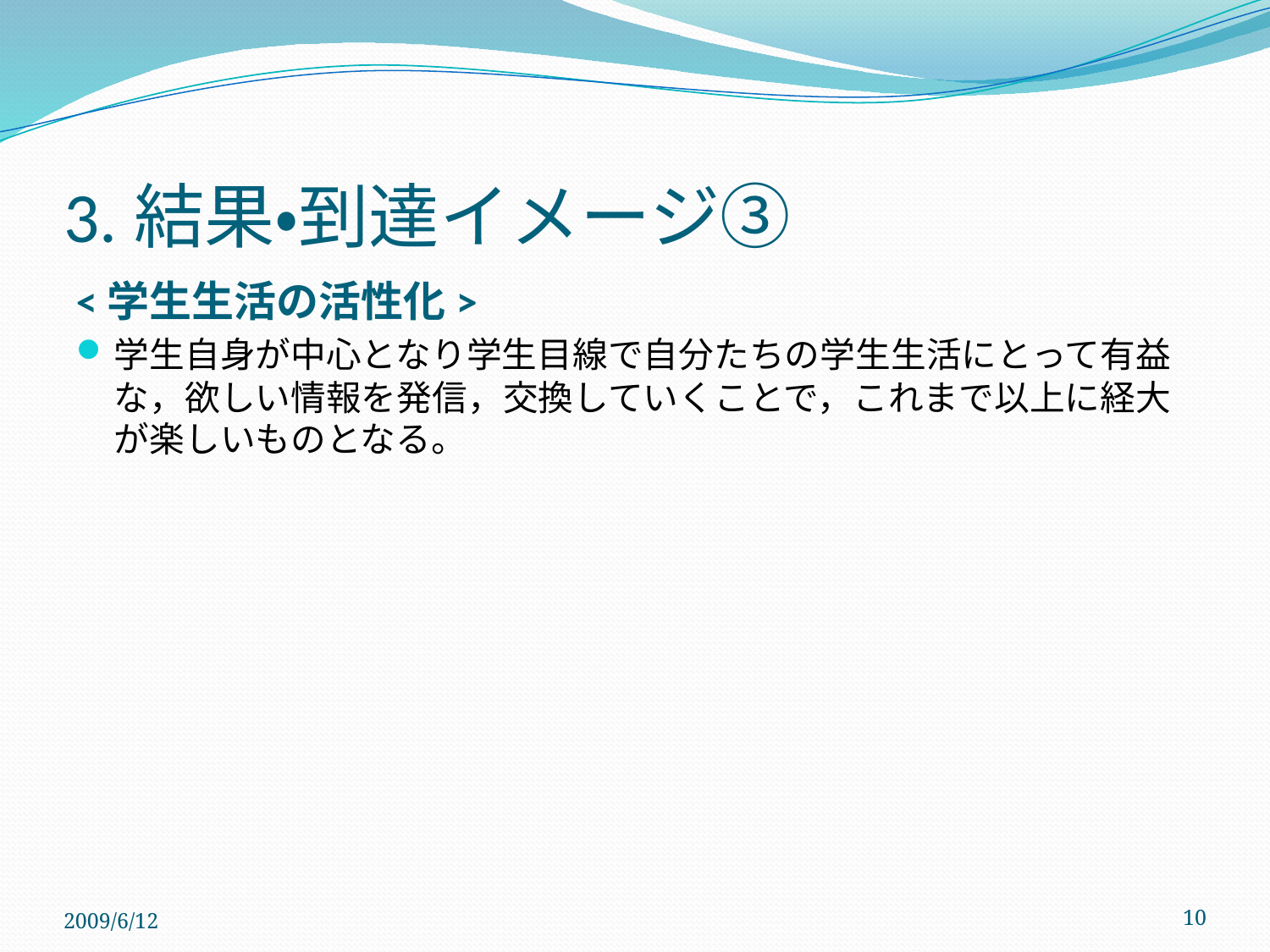

# 3.結果・到達イメージ③
<学生生活の活性化>
学生自身が中心となり学生目線で自分たちの学生生活にとって有益な，欲しい情報を発信，交換していくことで，これまで以上に経大が楽しいものとなる。
2009/6/12
10